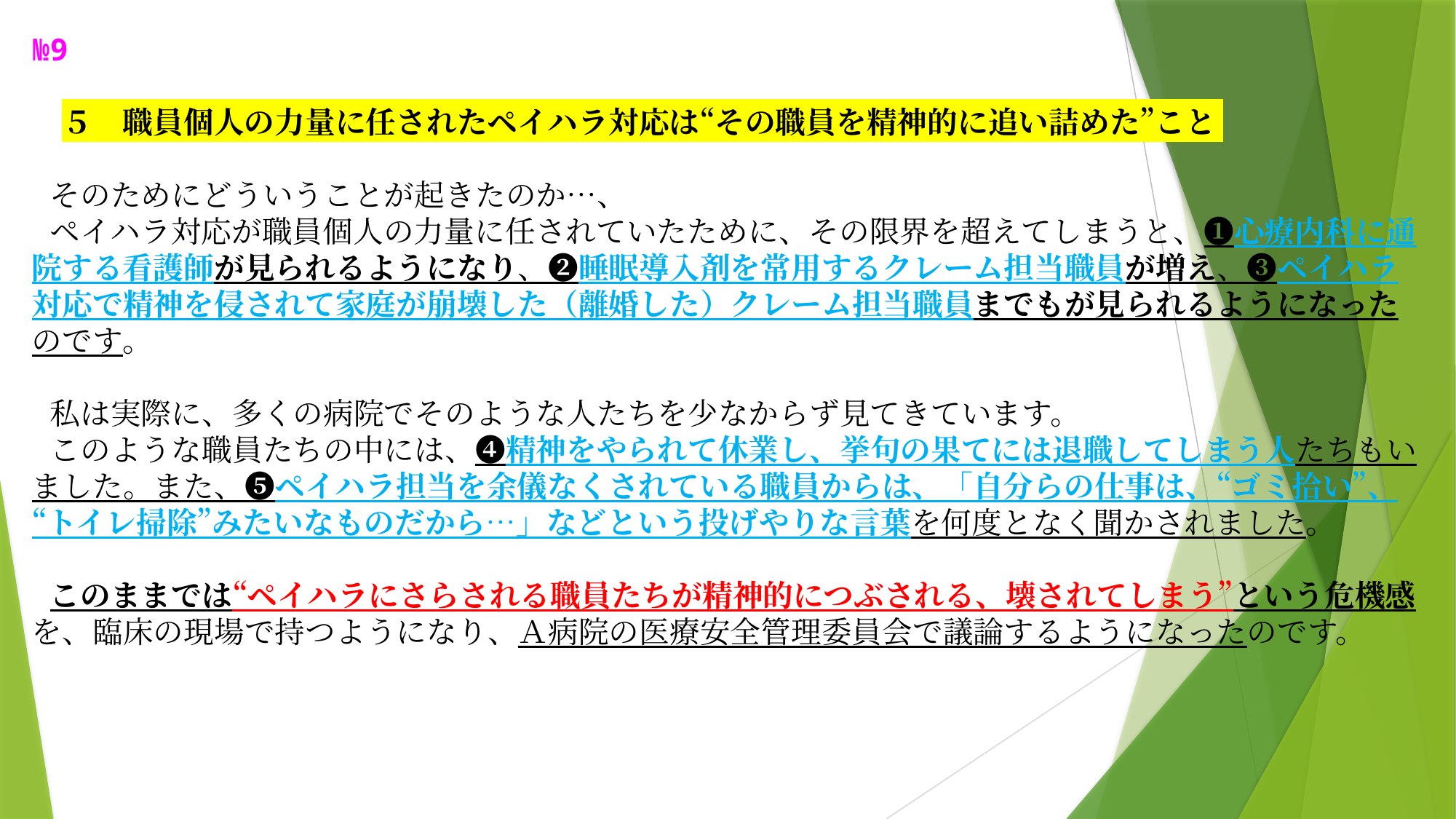

№9

　５　職員個人の力量に任されたペイハラ対応は“その職員を精神的に追い詰めた”こと

そのためにどういうことが起きたのか…、
ペイハラ対応が職員個人の力量に任されていたために、その限界を超えてしまうと、❶心療内科に通院する看護師が見られるようになり、❷睡眠導入剤を常用するクレーム担当職員が増え、❸ペイハラ対応で精神を侵されて家庭が崩壊した（離婚した）クレーム担当職員までもが見られるようになったのです。

私は実際に、多くの病院でそのような人たちを少なからず見てきています。
このような職員たちの中には、❹精神をやられて休業し、挙句の果てには退職してしまう人たちもいました。また、❺ペイハラ担当を余儀なくされている職員からは、「自分らの仕事は、“ゴミ拾い”、“トイレ掃除”みたいなものだから…」などという投げやりな言葉を何度となく聞かされました。

このままでは“ペイハラにさらされる職員たちが精神的につぶされる、壊されてしまう”という危機感を、臨床の現場で持つようになり、Ａ病院の医療安全管理委員会で議論するようになったのです。